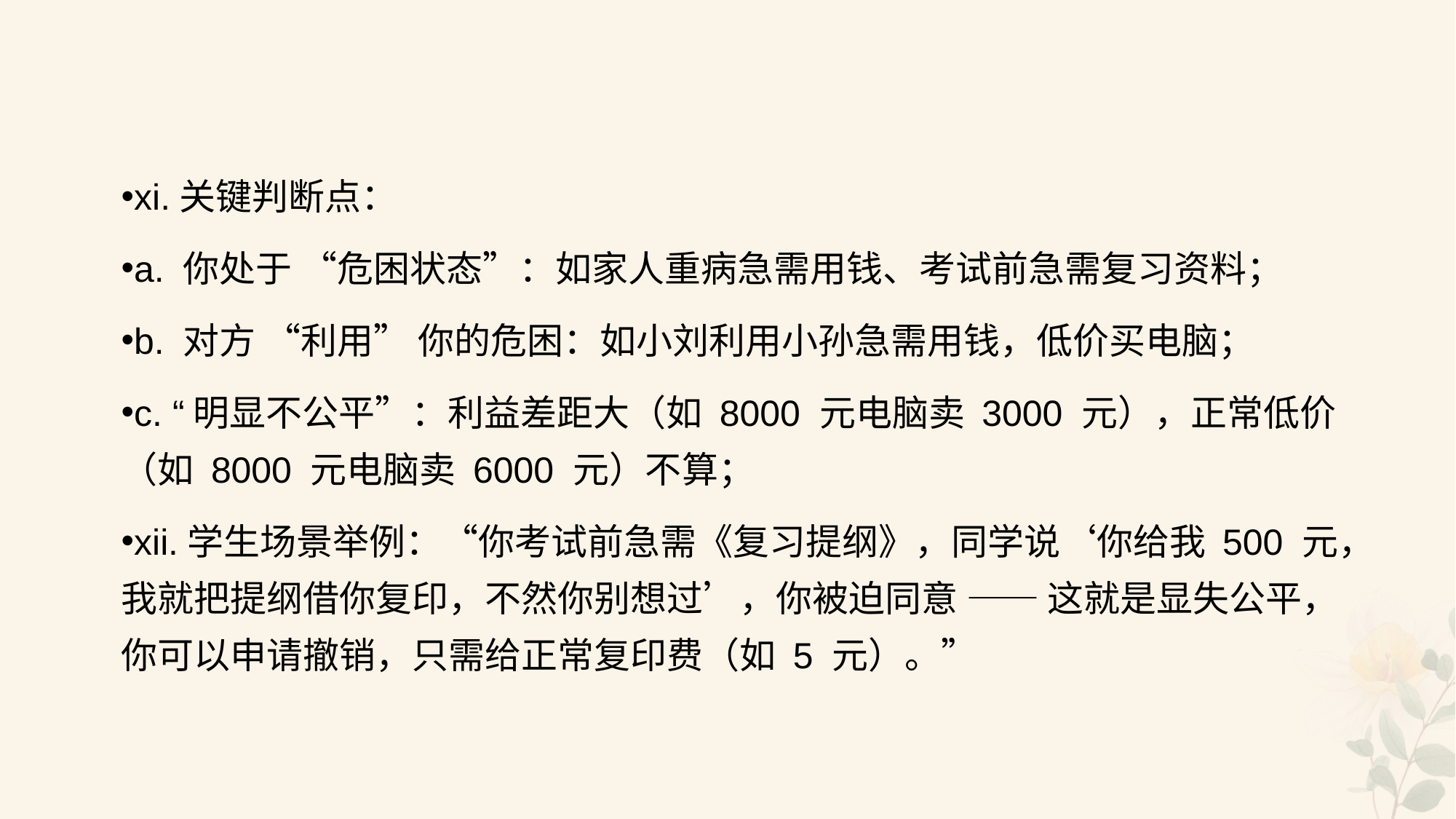

#
xi.关键判断点：
a. 你处于 “危困状态”：如家人重病急需用钱、考试前急需复习资料；
b. 对方 “利用” 你的危困：如小刘利用小孙急需用钱，低价买电脑；
c. “明显不公平”：利益差距大（如 8000 元电脑卖 3000 元），正常低价（如 8000 元电脑卖 6000 元）不算；
xii.学生场景举例：“你考试前急需《复习提纲》，同学说‘你给我 500 元，我就把提纲借你复印，不然你别想过’，你被迫同意 —— 这就是显失公平，你可以申请撤销，只需给正常复印费（如 5 元）。”